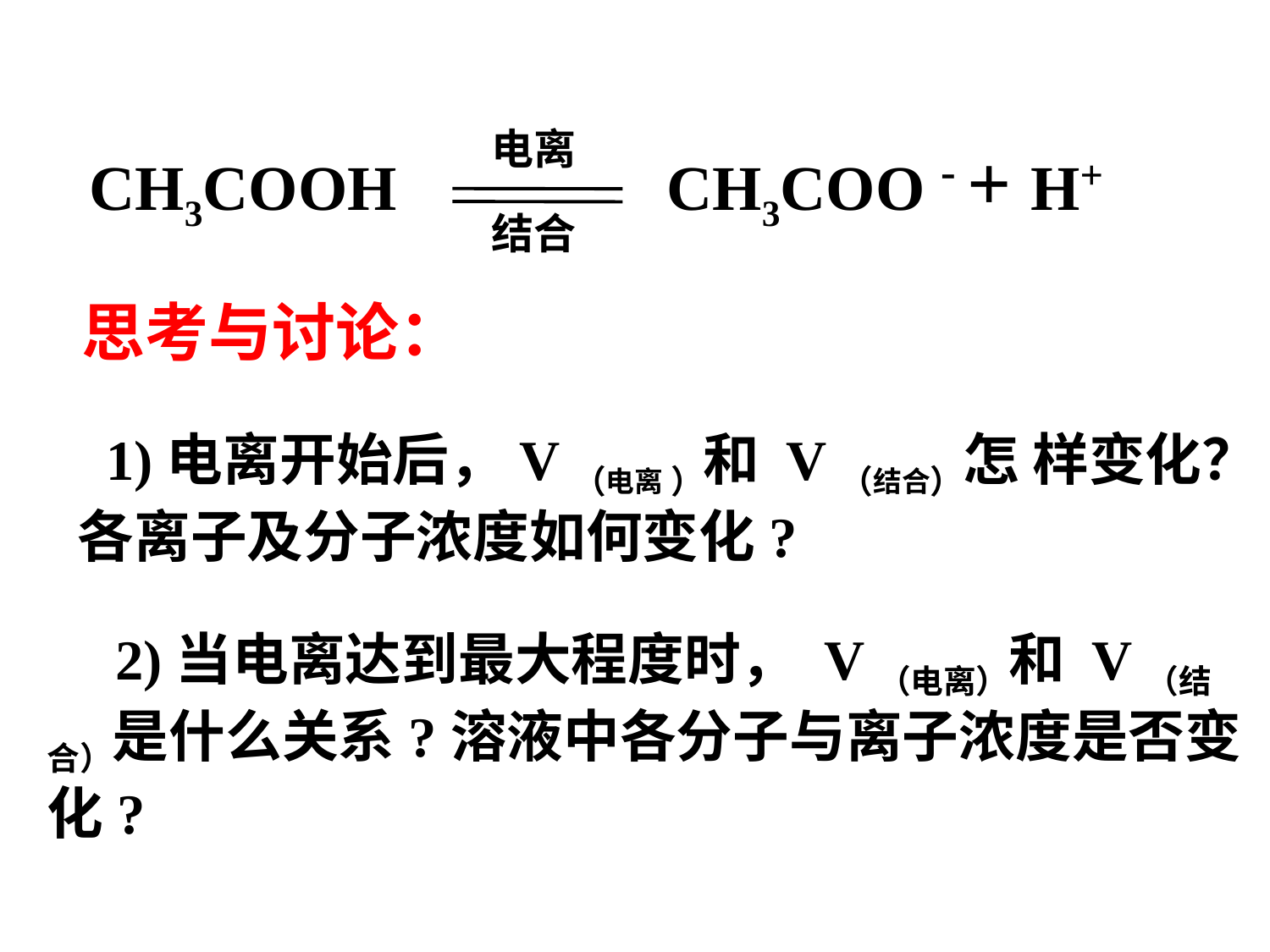

电离
  CH3COOH                 CH3COO - + H+

结合
  思考与讨论：
  1)电离开始后，V（电离 ）和 V（结合）怎 样变化？各离子及分子浓度如何变化?
  2)当电离达到最大程度时， V（电离）和 V（结合）是什么关系?溶液中各分子与离子浓度是否变化?